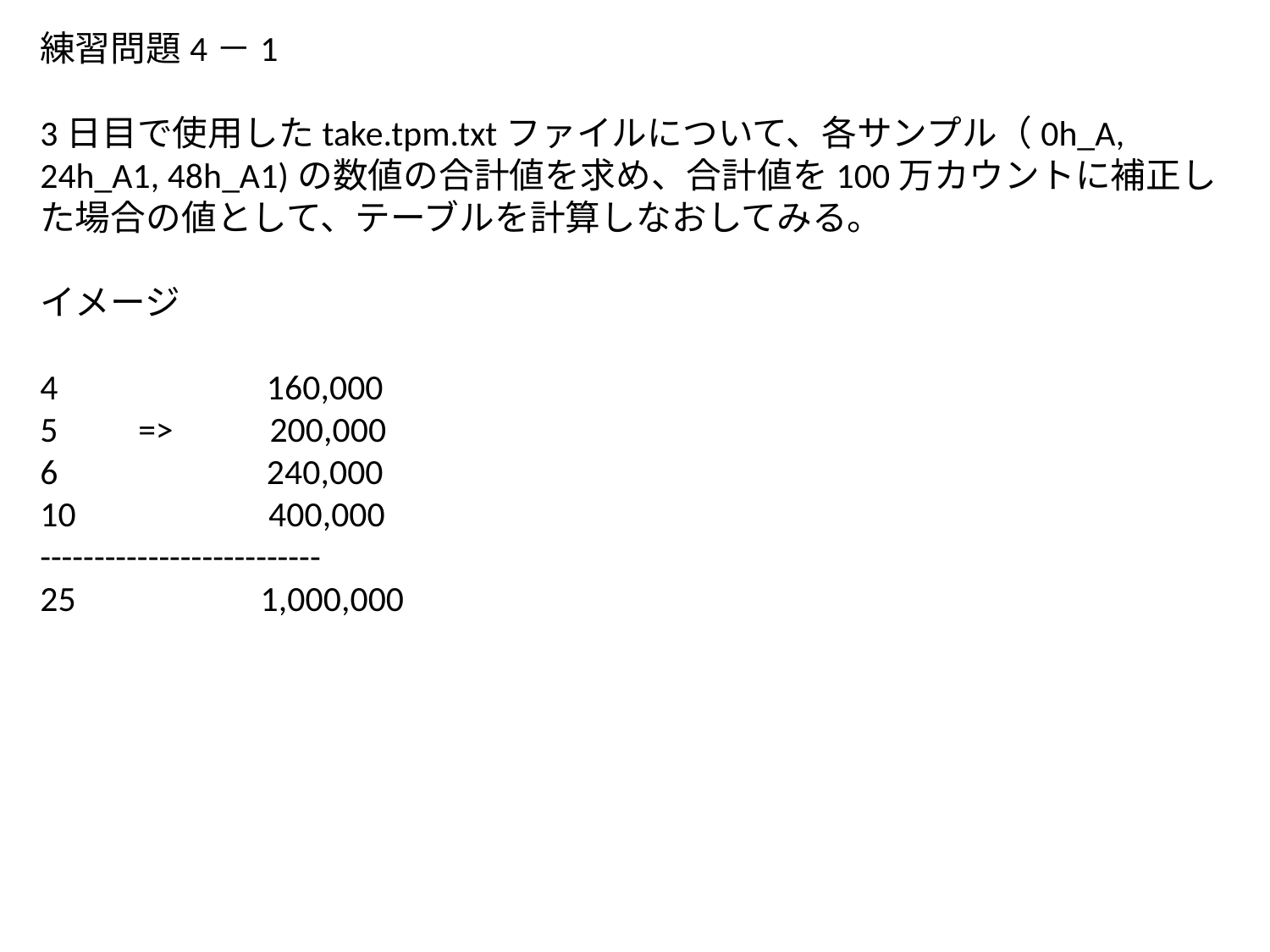

練習問題4－1

3日目で使用したtake.tpm.txtファイルについて、各サンプル（0h_A, 24h_A1, 48h_A1)の数値の合計値を求め、合計値を100万カウントに補正した場合の値として、テーブルを計算しなおしてみる。

イメージ

4                          160,000
5          =>            200,000
6                          240,000
10                        400,000
--------------------------
25                       1,000,000